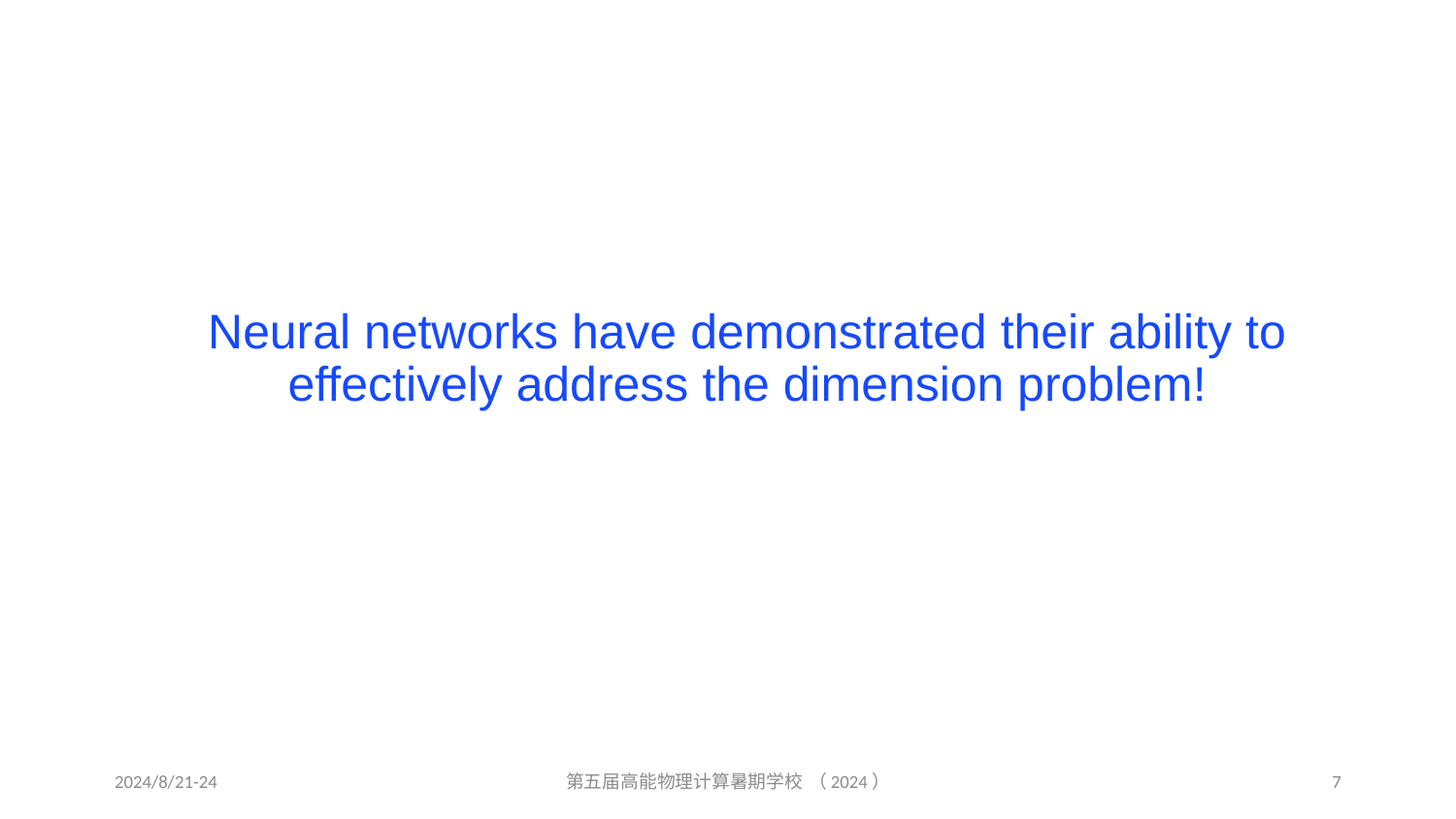

Neural networks have demonstrated their ability to effectively address the dimension problem!
2024/8/21-24
第五届高能物理计算暑期学校 （2024）
7